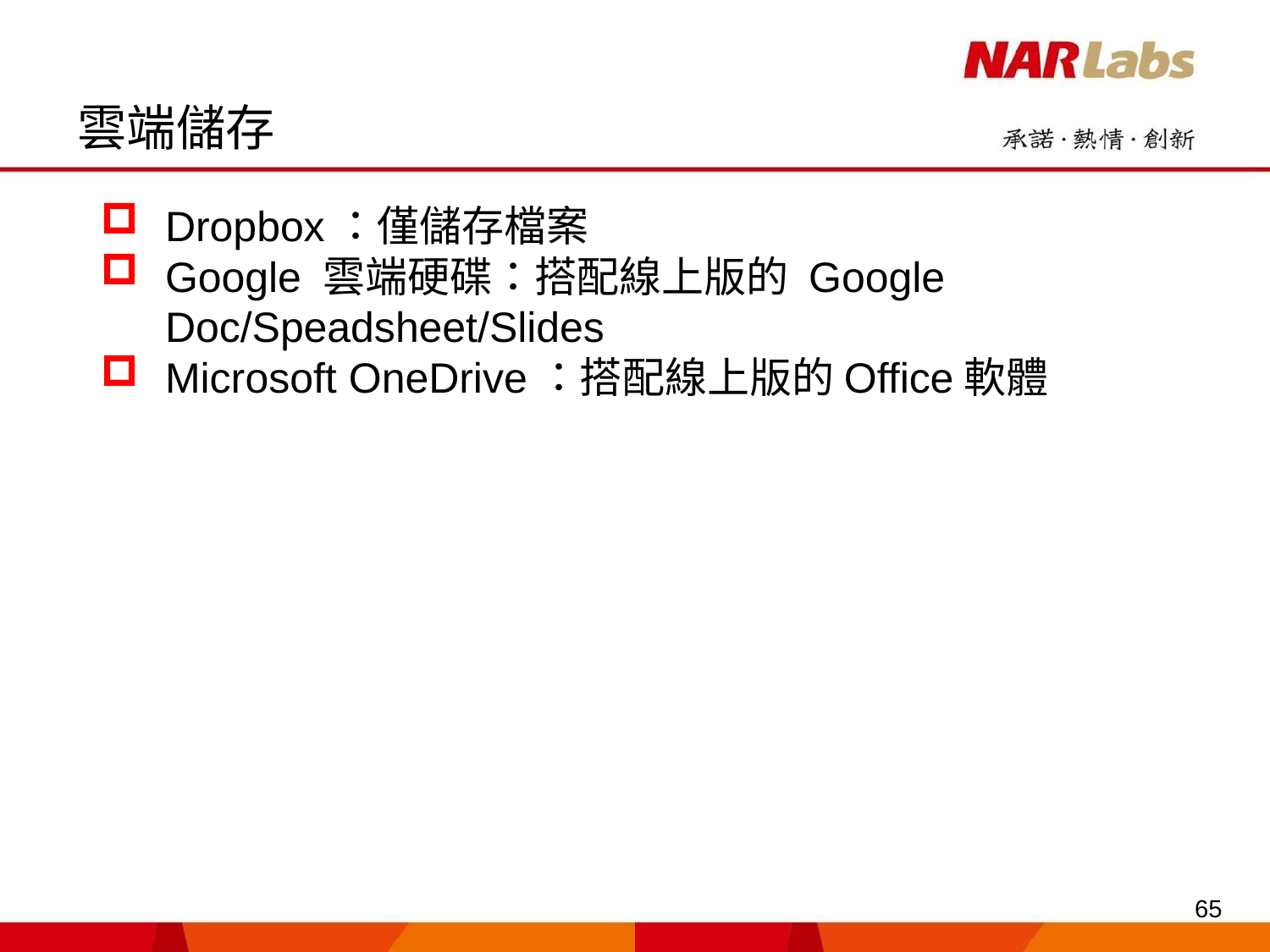

# 雲端儲存
Dropbox：僅儲存檔案
Google 雲端硬碟：搭配線上版的 Google Doc/Speadsheet/Slides
Microsoft OneDrive：搭配線上版的Office軟體
65